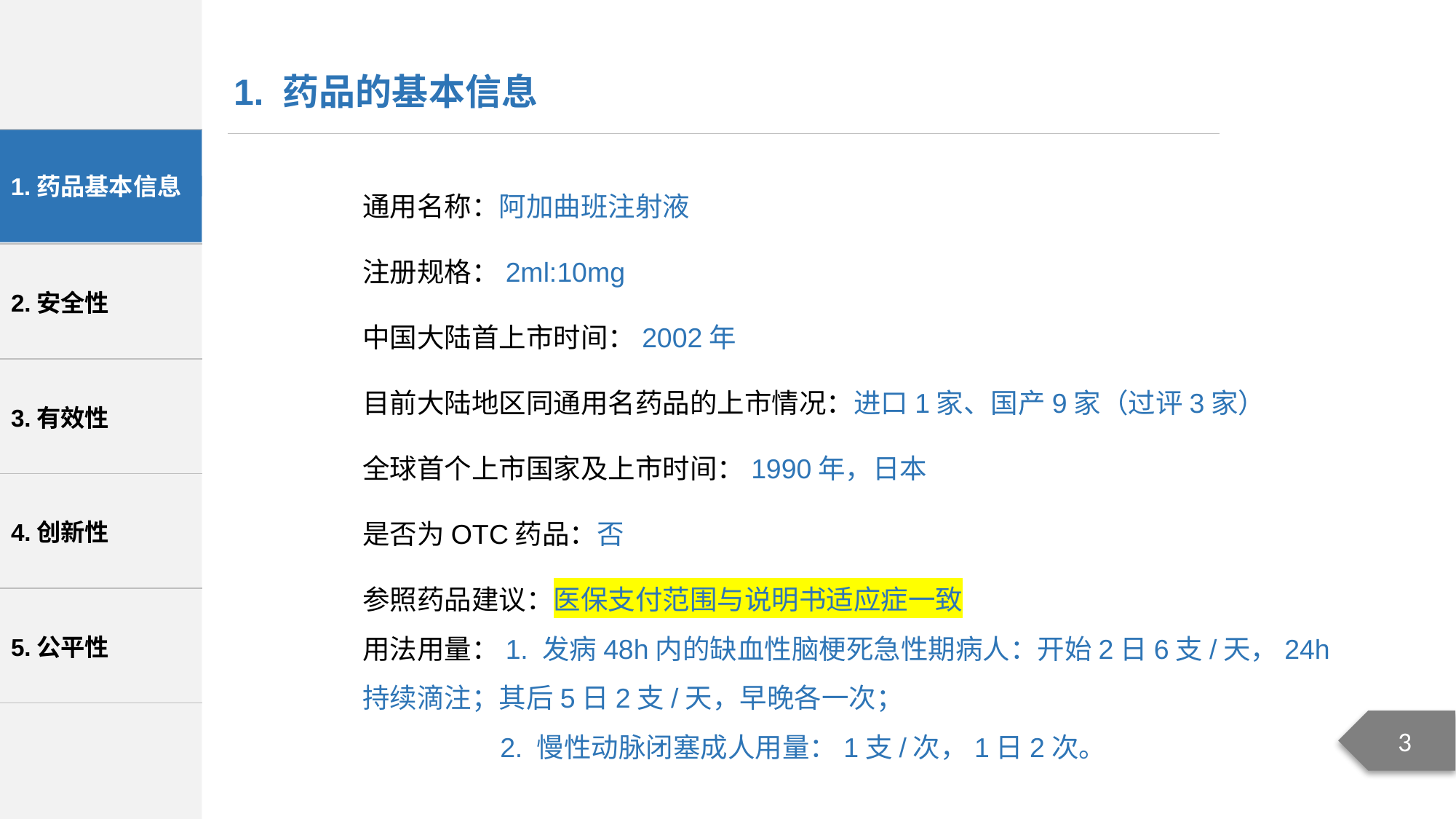

1. 药品的基本信息
通用名称：阿加曲班注射液
注册规格：2ml:10mg
中国大陆首上市时间：2002年
目前大陆地区同通用名药品的上市情况：进口1家、国产9家（过评3家）
全球首个上市国家及上市时间：1990年，日本
是否为OTC药品：否
参照药品建议：医保支付范围与说明书适应症一致
用法用量：1. 发病48h内的缺血性脑梗死急性期病人：开始2日6支/天，24h持续滴注；其后5日2支/天，早晚各一次；
2. 慢性动脉闭塞成人用量：1支/次，1日2次。